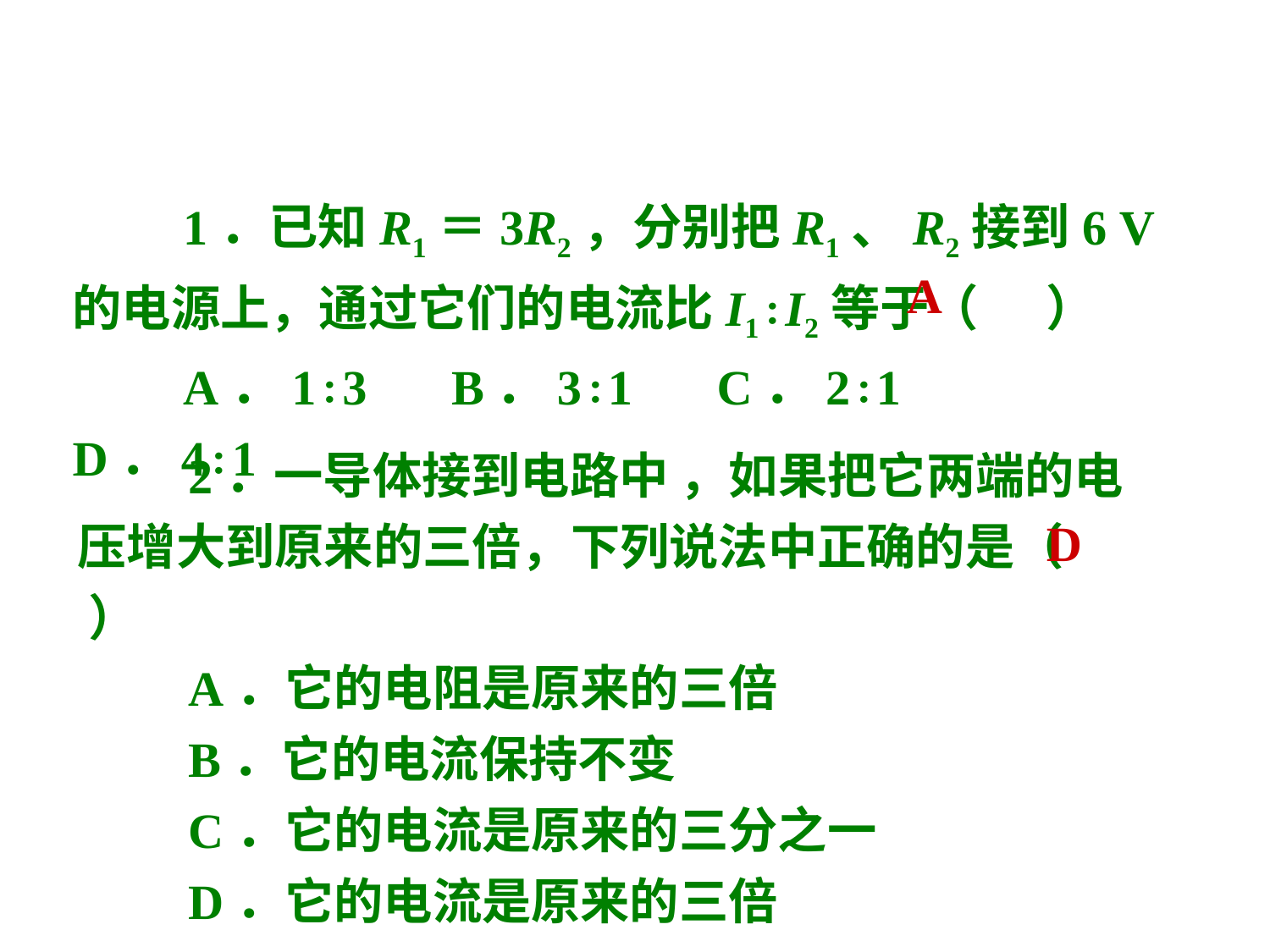

1．已知R1＝3R2，分别把R1、R2接到6 V的电源上，通过它们的电流比I1∶I2等于（      ）
　　A．1∶3　 B．3∶1　 C．2∶1　 D．4∶1
A
　　2．一导体接到电路中 ，如果把它两端的电压增大到原来的三倍，下列说法中正确的是（      ）
　　A．它的电阻是原来的三倍
　　B．它的电流保持不变
　　C．它的电流是原来的三分之一
　　D．它的电流是原来的三倍
D